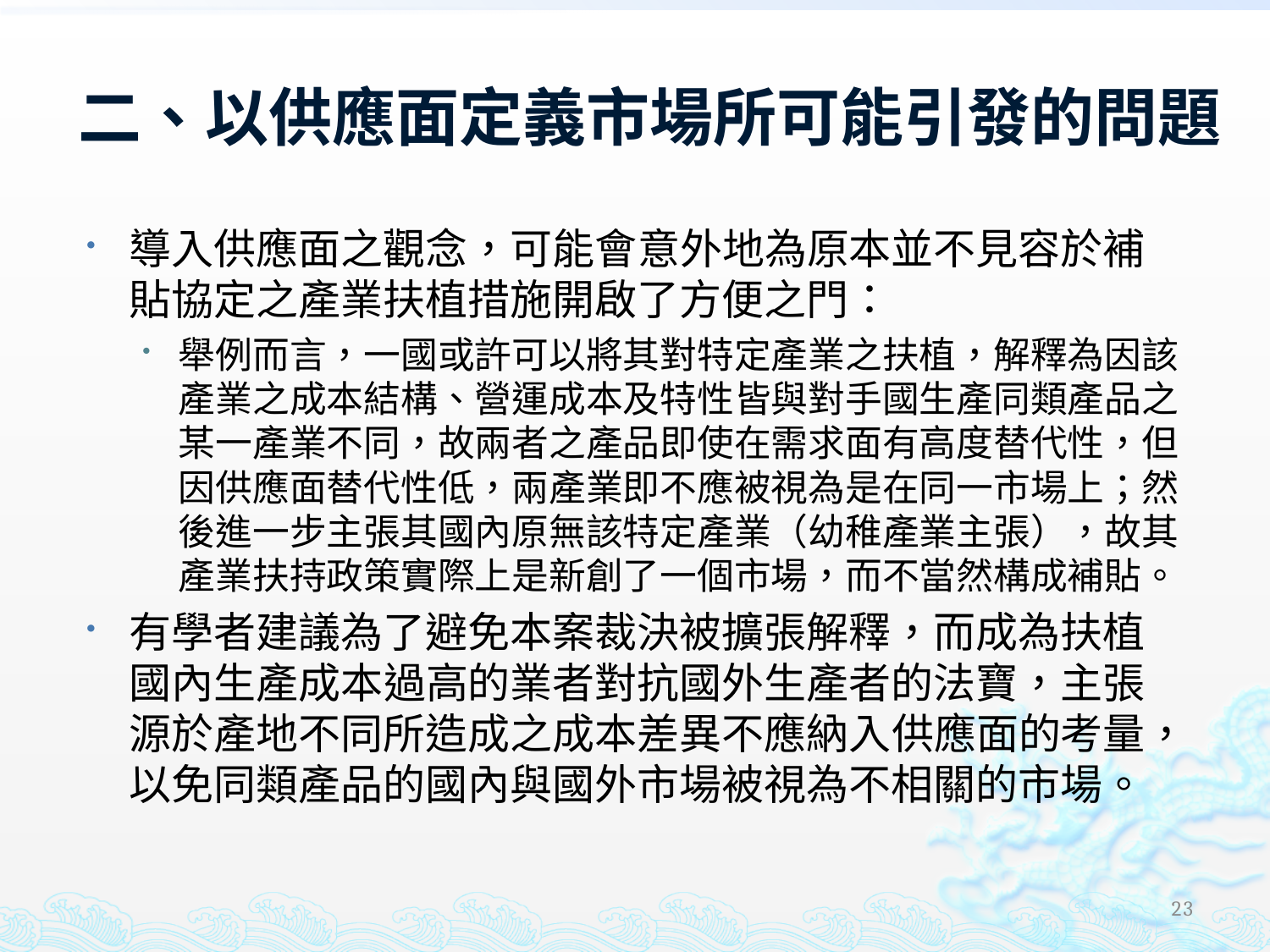

# 二、以供應面定義市場所可能引發的問題
導入供應面之觀念，可能會意外地為原本並不見容於補貼協定之產業扶植措施開啟了方便之門：
舉例而言，一國或許可以將其對特定產業之扶植，解釋為因該產業之成本結構、營運成本及特性皆與對手國生產同類產品之某一產業不同，故兩者之產品即使在需求面有高度替代性，但因供應面替代性低，兩產業即不應被視為是在同一市場上；然後進一步主張其國內原無該特定產業（幼稚產業主張），故其產業扶持政策實際上是新創了一個市場，而不當然構成補貼。
有學者建議為了避免本案裁決被擴張解釋，而成為扶植國內生產成本過高的業者對抗國外生產者的法寶，主張源於產地不同所造成之成本差異不應納入供應面的考量，以免同類產品的國內與國外市場被視為不相關的市場。
23